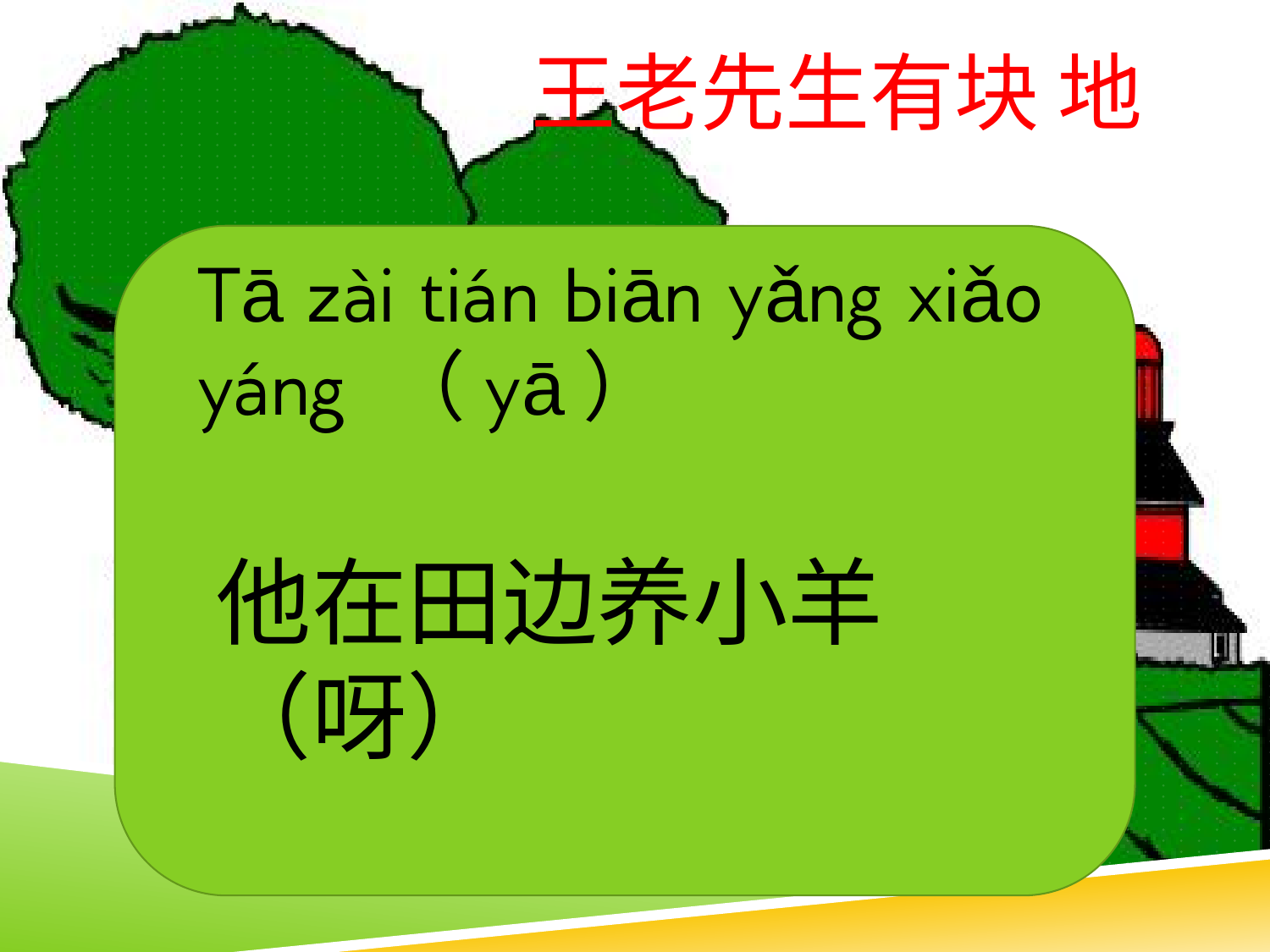

# 王老先生有块 地

Tā zài tián biān yǎng xiǎo yáng （yā）
他在田边养小羊（呀）